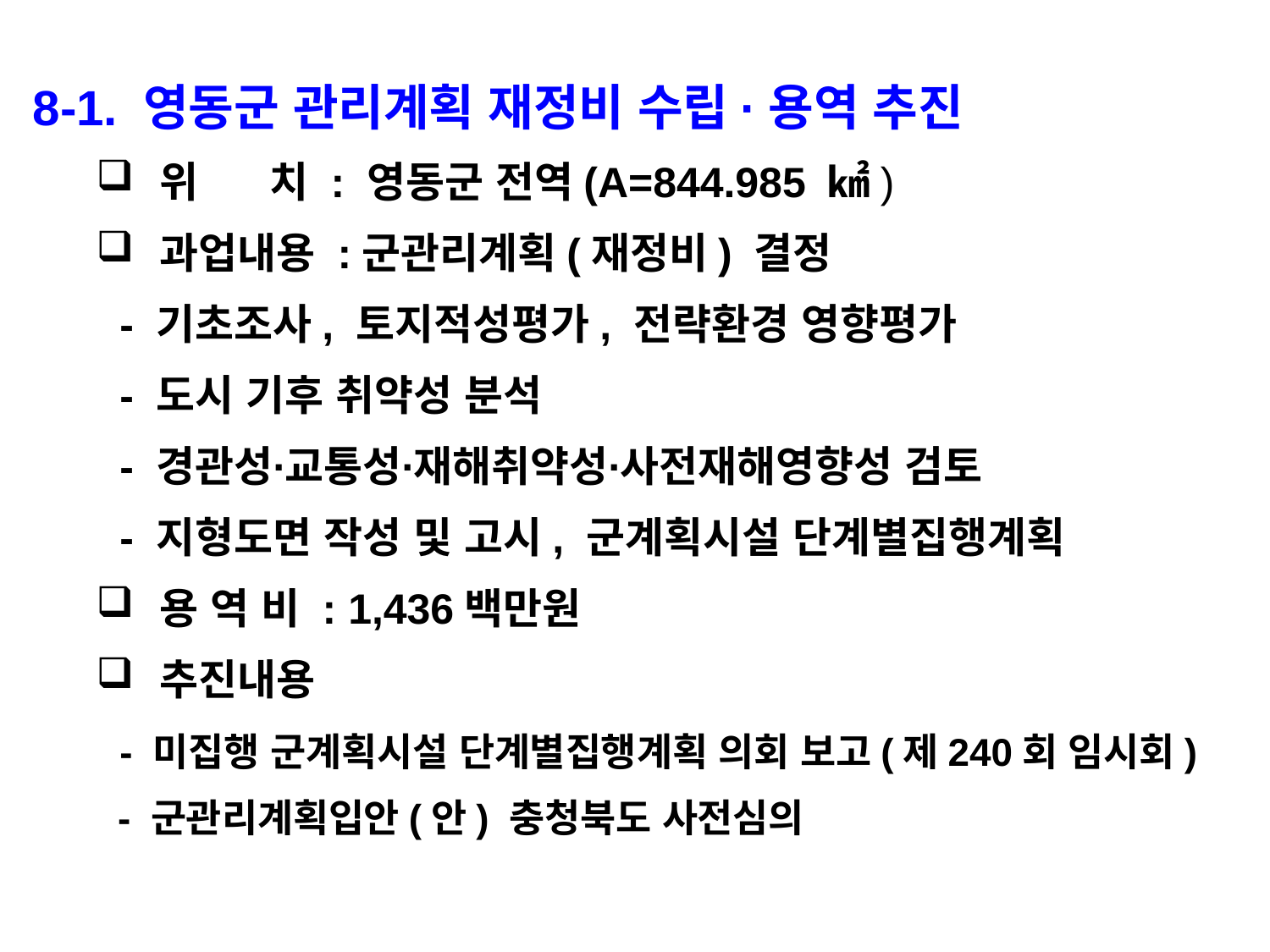

8-1. 영동군 관리계획 재정비 수립·용역 추진
위      치 : 영동군 전역(A=844.985 ㎢)
과업내용 :군관리계획(재정비) 결정
  - 기초조사, 토지적성평가, 전략환경 영향평가
  - 도시 기후 취약성 분석
  - 경관성∙교통성∙재해취약성∙사전재해영향성 검토
  - 지형도면 작성 및 고시, 군계획시설 단계별집행계획
용 역 비 : 1,436백만원
추진내용
  - 미집행 군계획시설 단계별집행계획 의회 보고(제240회 임시회)
  - 군관리계획입안(안) 충청북도 사전심의